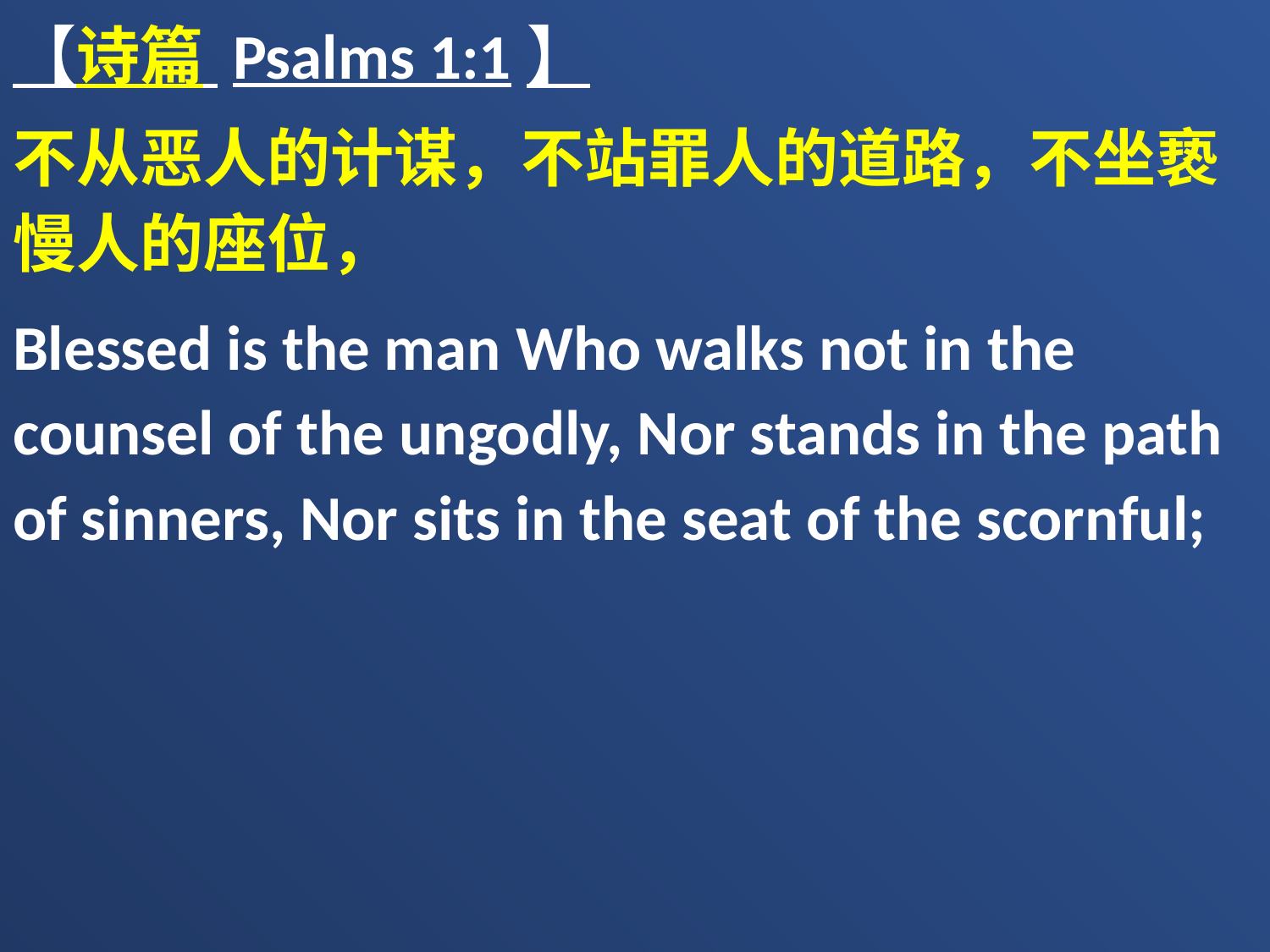

【诗篇 Psalms 1:1】
不从恶人的计谋，不站罪人的道路，不坐亵慢人的座位，
Blessed is the man Who walks not in the counsel of the ungodly, Nor stands in the path of sinners, Nor sits in the seat of the scornful;